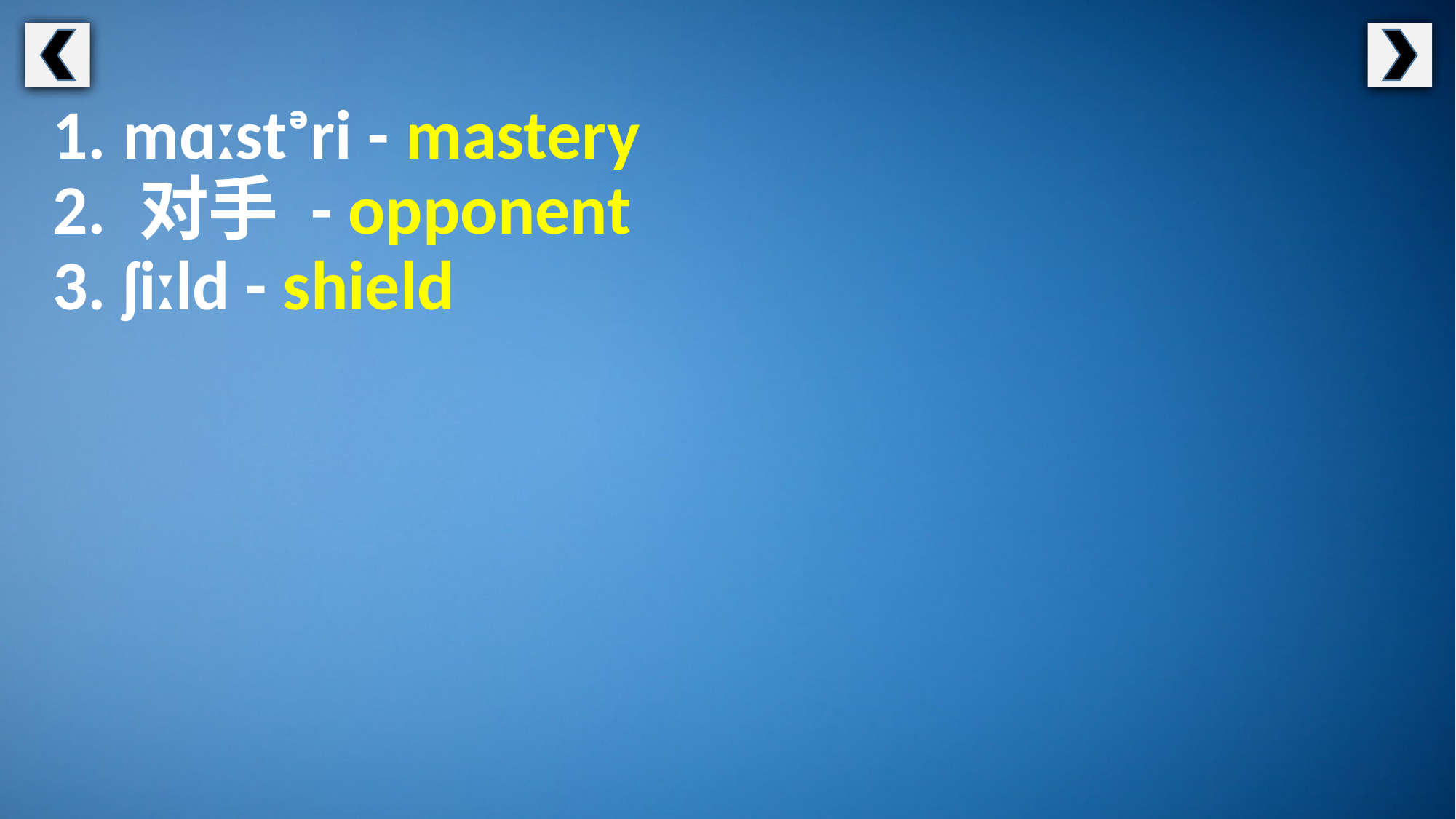

1. mɑːstᵊri - mastery
2. 对手 - opponent
3. ʃiːld - shield